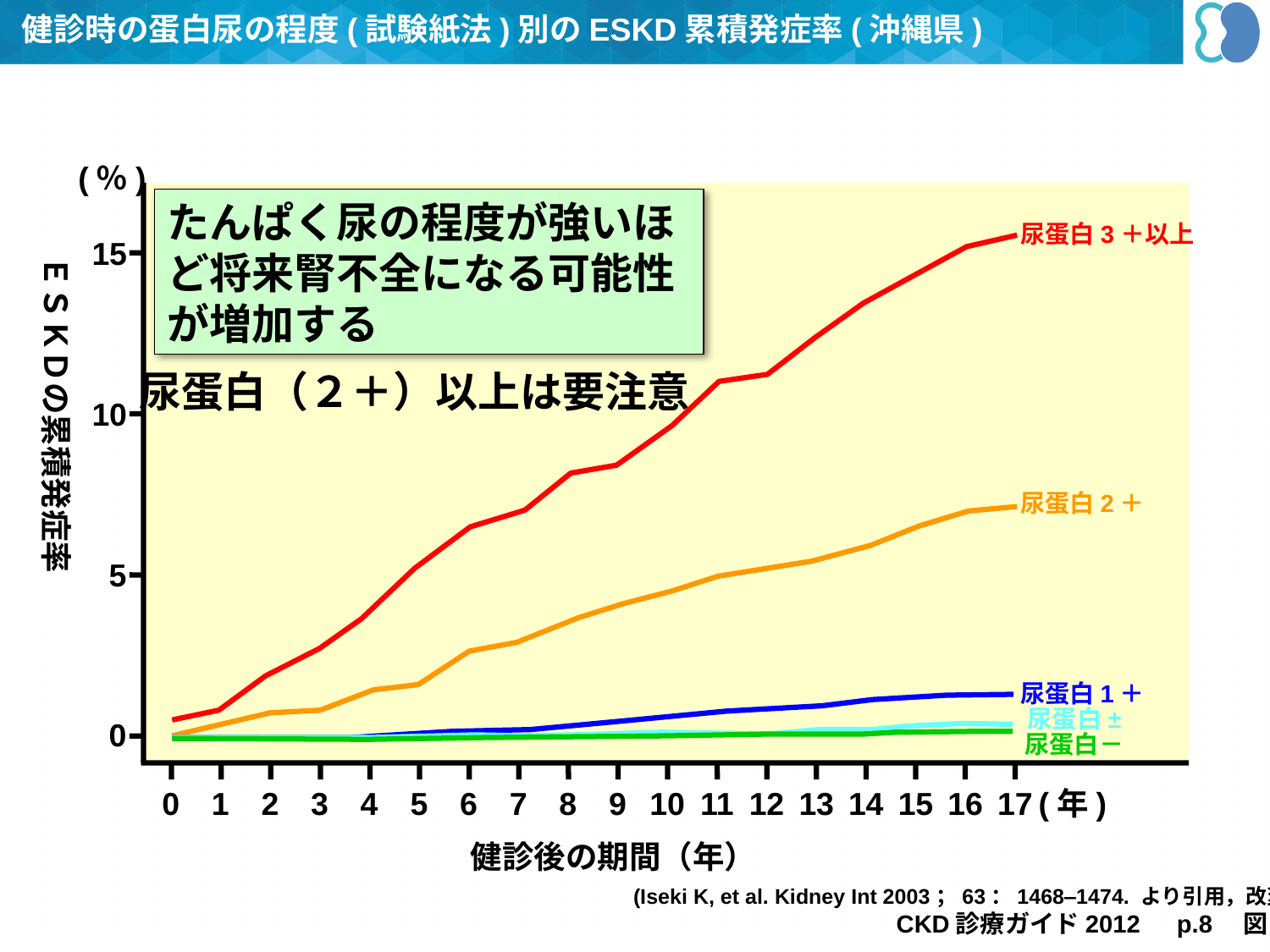

健診時の蛋白尿の程度(試験紙法)別のESKD累積発症率(沖縄県)
(％)

たんぱく尿の程度が強いほど将来腎不全になる可能性が増加する
尿蛋白3＋以上
15

ＥＳＫＤの累積発症率
尿蛋白（２＋）以上は要注意
10
尿蛋白2＋

5
尿蛋白1＋

尿蛋白±
0

尿蛋白－

0
1
2
3
4
5
6
7
8
9
10
11
12
13
14
15
16
17
(年)
健診後の期間（年）
(Iseki K, et al. Kidney Int 2003；63：1468‒1474. より引用，改変)
CKD診療ガイド2012　p.8　図4